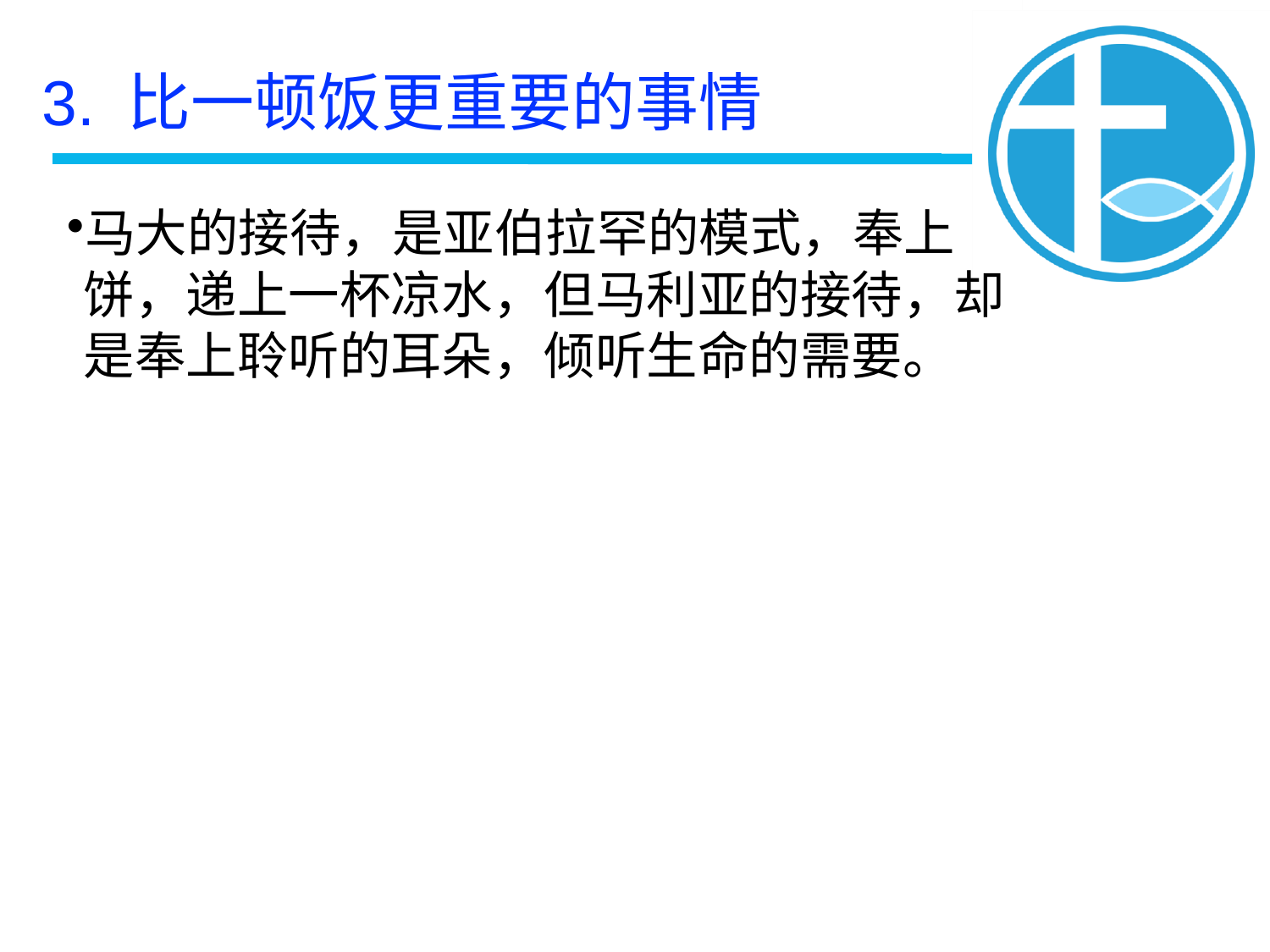

3. 比一顿饭更重要的事情
马大的接待，是亚伯拉罕的模式，奉上饼，递上一杯凉水，但马利亚的接待，却是奉上聆听的耳朵，倾听生命的需要。